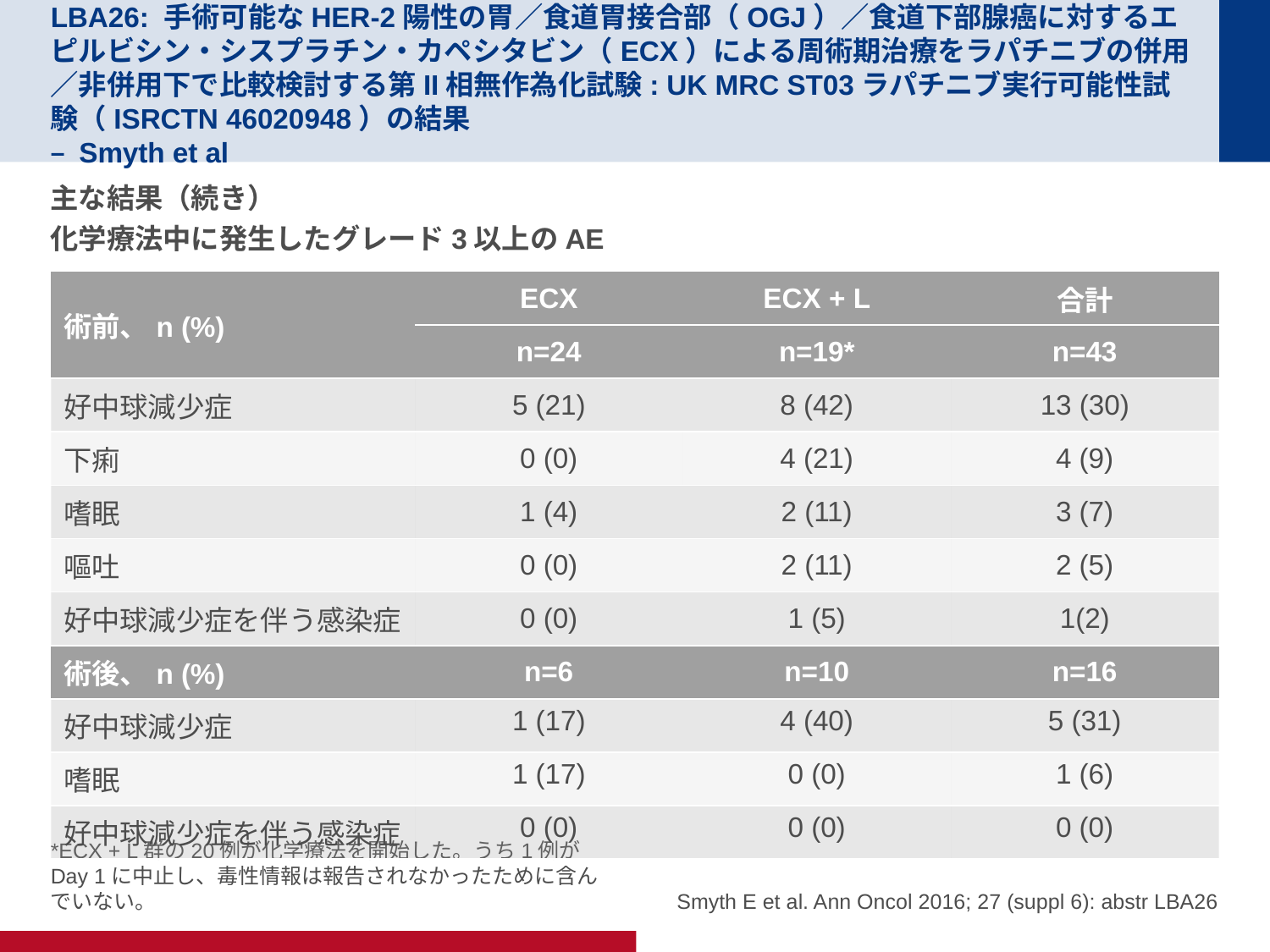

# LBA26: 手術可能なHER-2陽性の胃／食道胃接合部（OGJ）／食道下部腺癌に対するエピルビシン・シスプラチン・カペシタビン（ECX）による周術期治療をラパチニブの併用／非併用下で比較検討する第II相無作為化試験: UK MRC ST03ラパチニブ実行可能性試験（ISRCTN 46020948）の結果 – Smyth et al
主な結果（続き）
化学療法中に発生したグレード3以上のAE
| 術前、n (%) | ECX | ECX + L | 合計 |
| --- | --- | --- | --- |
|  | n=24 | n=19\* | n=43 |
| 好中球減少症 | 5 (21) | 8 (42) | 13 (30) |
| 下痢 | 0 (0) | 4 (21) | 4 (9) |
| 嗜眠 | 1 (4) | 2 (11) | 3 (7) |
| 嘔吐 | 0 (0) | 2 (11) | 2 (5) |
| 好中球減少症を伴う感染症 | 0 (0) | 1 (5) | 1(2) |
| 術後、n (%) | n=6 | n=10 | n=16 |
| 好中球減少症 | 1 (17) | 4 (40) | 5 (31) |
| 嗜眠 | 1 (17) | 0 (0) | 1 (6) |
| 好中球減少症を伴う感染症 | 0 (0) | 0 (0) | 0 (0) |
*ECX + L群の20例が化学療法を開始した。うち1例がDay 1に中止し、毒性情報は報告されなかったために含んでいない。
Smyth E et al. Ann Oncol 2016; 27 (suppl 6): abstr LBA26